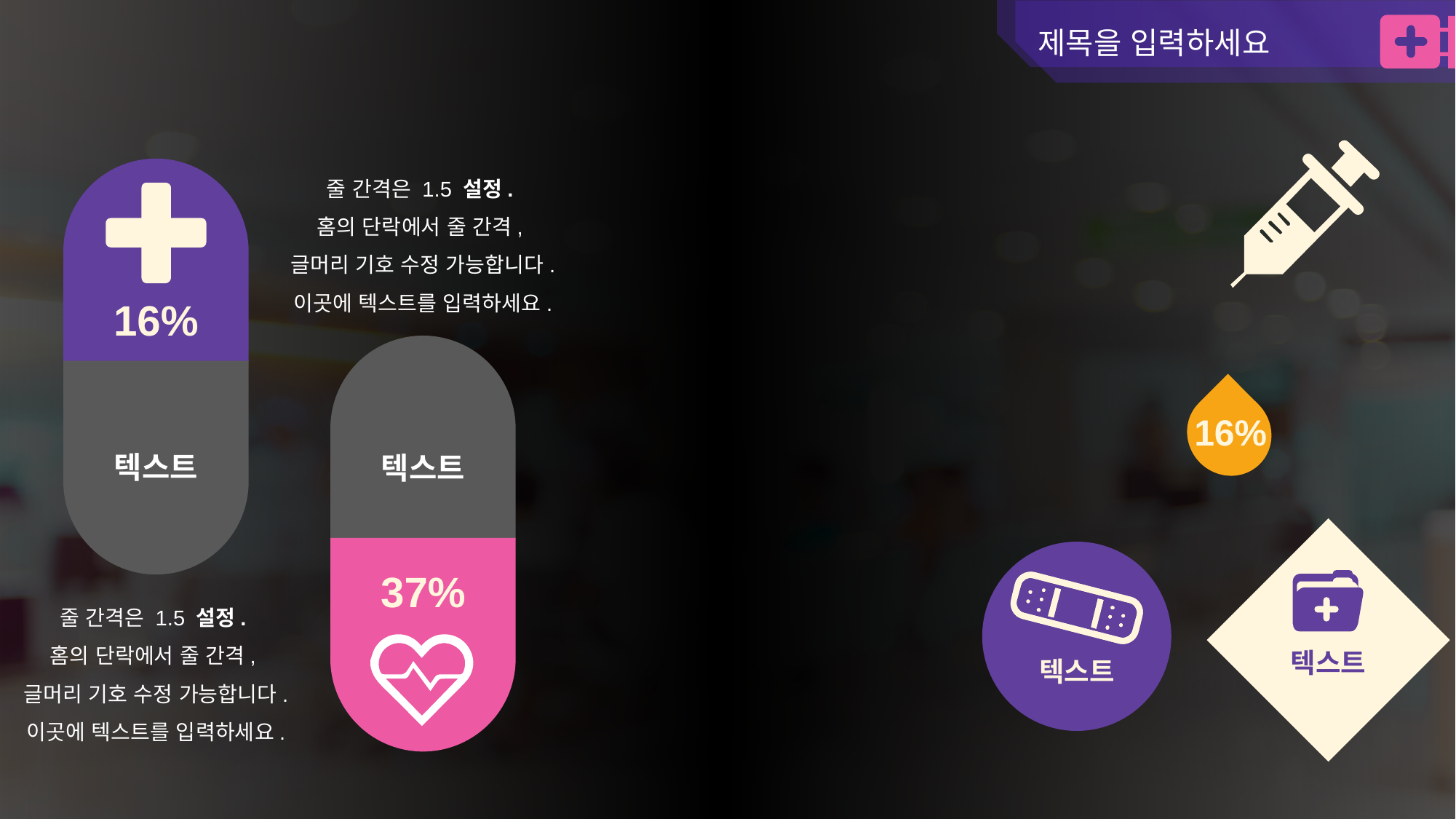

제목을 입력하세요

줄 간격은 1.5 설정.
홈의 단락에서 줄 간격,
글머리 기호 수정 가능합니다.
이곳에 텍스트를 입력하세요.

16%

텍스트

텍스트

37%

16%

텍스트

텍스트
줄 간격은 1.5 설정.
홈의 단락에서 줄 간격,
글머리 기호 수정 가능합니다.
이곳에 텍스트를 입력하세요.